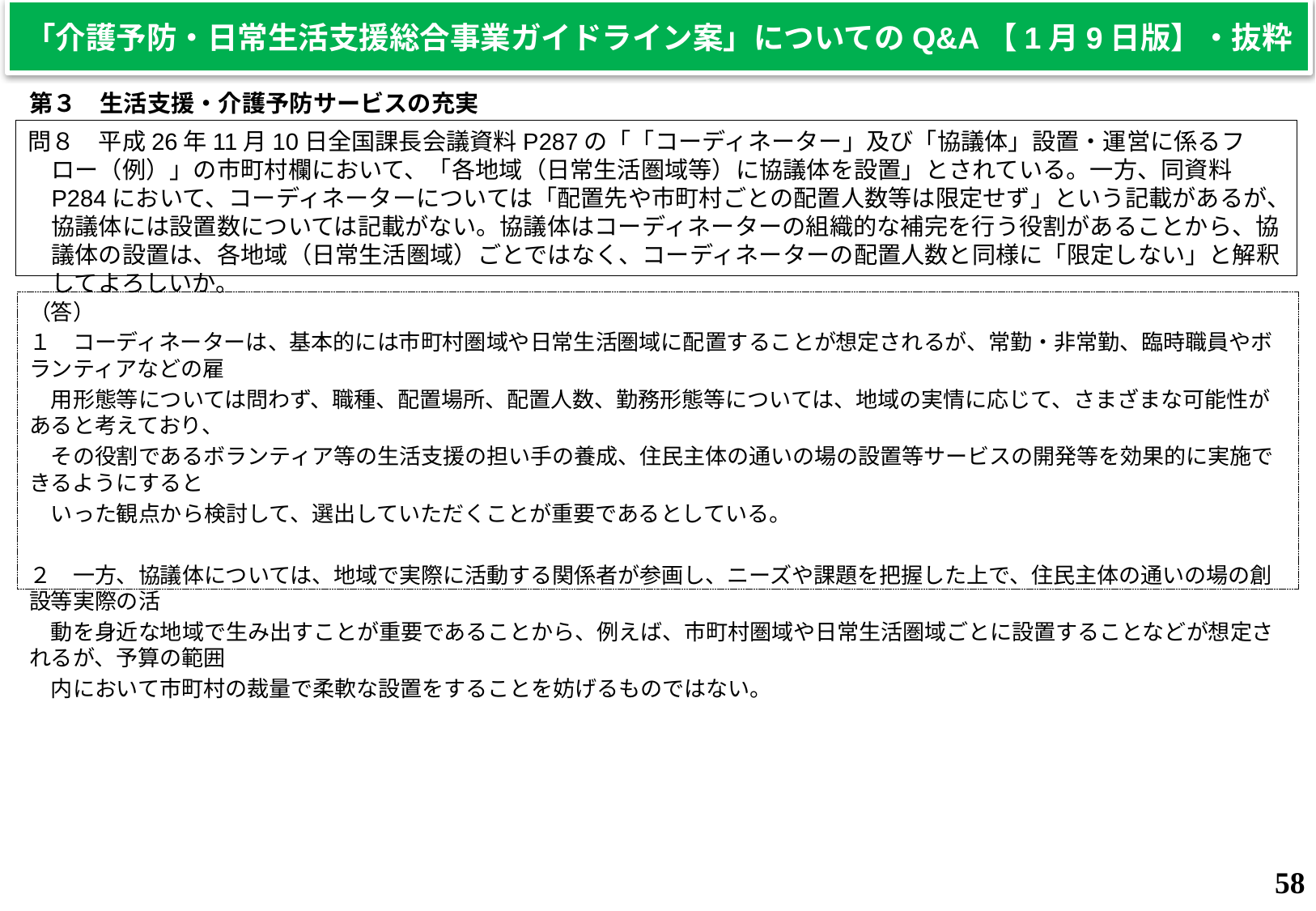

「介護予防・日常生活支援総合事業ガイドライン案」についてのQ&A【1月9日版】・抜粋
第３　生活支援・介護予防サービスの充実
問８　平成26年11月10日全国課長会議資料P287の「「コーディネーター」及び「協議体」設置・運営に係るフロー（例）」の市町村欄において、「各地域（日常生活圏域等）に協議体を設置」とされている。一方、同資料P284において、コーディネーターについては「配置先や市町村ごとの配置人数等は限定せず」という記載があるが、協議体には設置数については記載がない。協議体はコーディネーターの組織的な補完を行う役割があることから、協議体の設置は、各地域（日常生活圏域）ごとではなく、コーディネーターの配置人数と同様に「限定しない」と解釈してよろしいか。
（答）
１　コーディネーターは、基本的には市町村圏域や日常生活圏域に配置することが想定されるが、常勤・非常勤、臨時職員やボランティアなどの雇
　用形態等については問わず、職種、配置場所、配置人数、勤務形態等については、地域の実情に応じて、さまざまな可能性があると考えており、
　その役割であるボランティア等の生活支援の担い手の養成、住民主体の通いの場の設置等サービスの開発等を効果的に実施できるようにすると
　いった観点から検討して、選出していただくことが重要であるとしている。

２　一方、協議体については、地域で実際に活動する関係者が参画し、ニーズや課題を把握した上で、住民主体の通いの場の創設等実際の活
　動を身近な地域で生み出すことが重要であることから、例えば、市町村圏域や日常生活圏域ごとに設置することなどが想定されるが、予算の範囲
　内において市町村の裁量で柔軟な設置をすることを妨げるものではない。

58